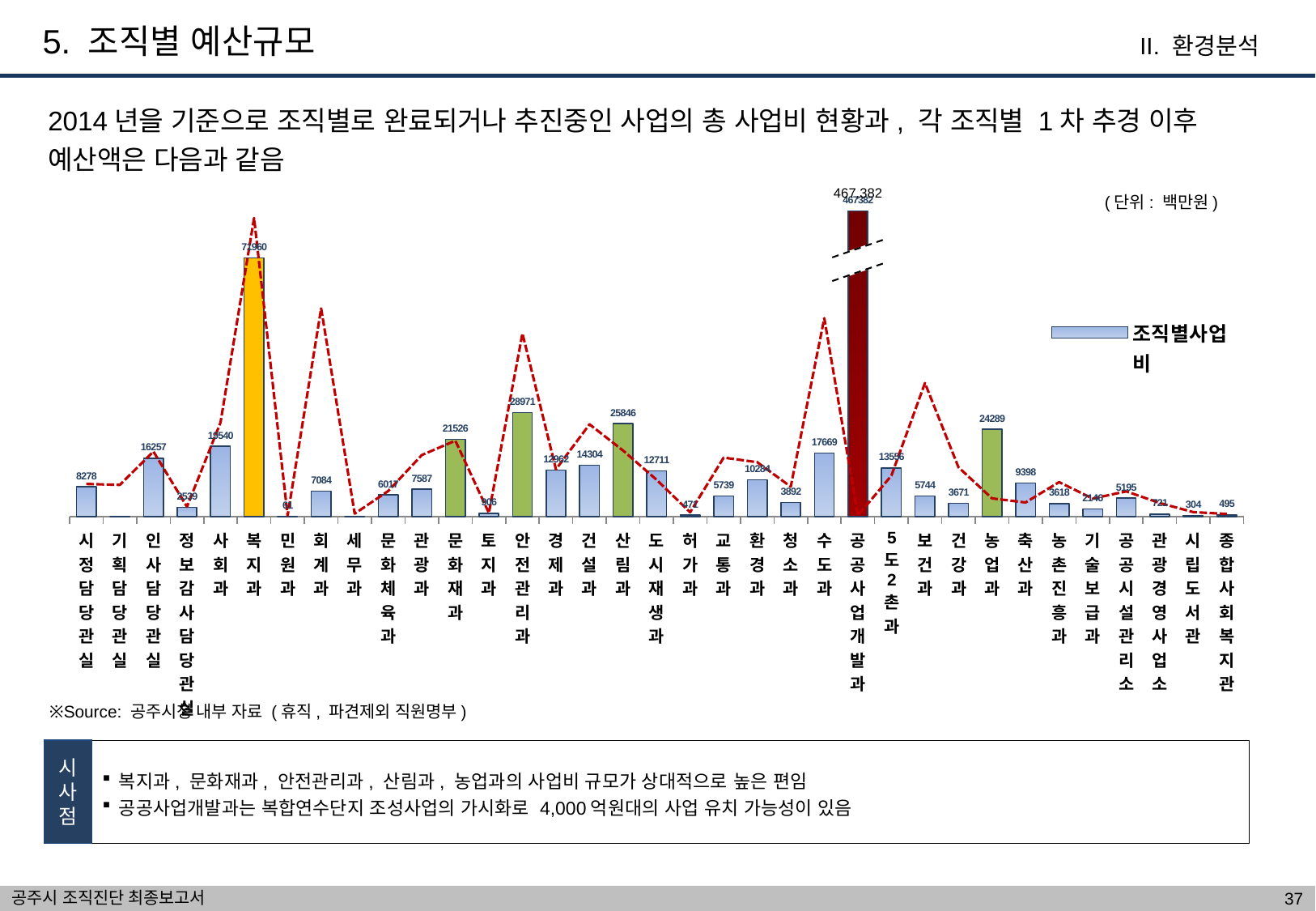

5. 조직별 예산규모
II. 환경분석
2014년을 기준으로 조직별로 완료되거나 추진중인 사업의 총 사업비 현황과, 각 조직별 1차 추경 이후 예산액은 다음과 같음

### Chart

| Category | 조직별사업비 | 조직별예산 |
|---|---|---|
| 시정담당관실 | 8278.0 | 9073.584999999955 |
| 기획담당관실 | 0.0 | 8826.381999999929 |
| 인사담당관실 | 16257.0 | 18094.079 |
| 정보감사담당관실 | 2539.0 | 2734.255 |
| 사회과 | 19540.0 | 26180.475 |
| 복지과 | 71960.0 | 83047.909 |
| 민원과 | 61.0 | 244.137 |
| 회계과 | 7084.0 | 57897.225 |
| 세무과 | 0.0 | 821.682 |
| 문화체육과 | 6017.0 | 7109.805 |
| 관광과 | 7587.0 | 17116.939 |
| 문화재과 | 21526.0 | 21115.027 |
| 토지과 | 906.0 | 1010.511 |
| 안전관리과 | 28971.0 | 50930.401000000005 |
| 경제과 | 12962.0 | 13158.532999999989 |
| 건설과 | 14304.0 | 25666.318999999996 |
| 산림과 | 25846.0 | 18358.909 |
| 도시재생과 | 12711.0 | 10248.549999999987 |
| 허가과 | 471.0 | 1191.01 |
| 교통과 | 5739.0 | 16416.235 |
| 환경과 | 10284.0 | 15126.761 |
| 청소과 | 3892.0 | 8329.33 |
| 수도과 | 17669.0 | 55173.825000000004 |
| 공공사업개발과 | 467382.0 | 280.2 |
| 5도2촌과 | 13556.0 | 11394.706 |
| 보건과 | 5744.0 | 37126.186 |
| 건강과 | 3671.0 | 13704.86999999992 |
| 농업과 | 24289.0 | 5064.918000000001 |
| 축산과 | 9398.0 | 3933.542 |
| 농촌진흥과 | 3618.0 | 9600.856999999894 |
| 기술보급과 | 2146.0 | 5022.793000000001 |
| 공공시설관리소 | 5195.0 | 7024.001 |
| 관광경영사업소 | 721.0 | 3776.005 |
| 시립도서관 | 304.0 | 1245.254 |
| 종합사회복지관 | 495.0 | 743.57 |
467,382

(단위: 백만원)
※ Source: 공주시청 내부 자료 (휴직, 파견제외 직원명부)
시
사
점
복지과, 문화재과, 안전관리과, 산림과, 농업과의 사업비 규모가 상대적으로 높은 편임
공공사업개발과는 복합연수단지 조성사업의 가시화로 4,000억원대의 사업 유치 가능성이 있음